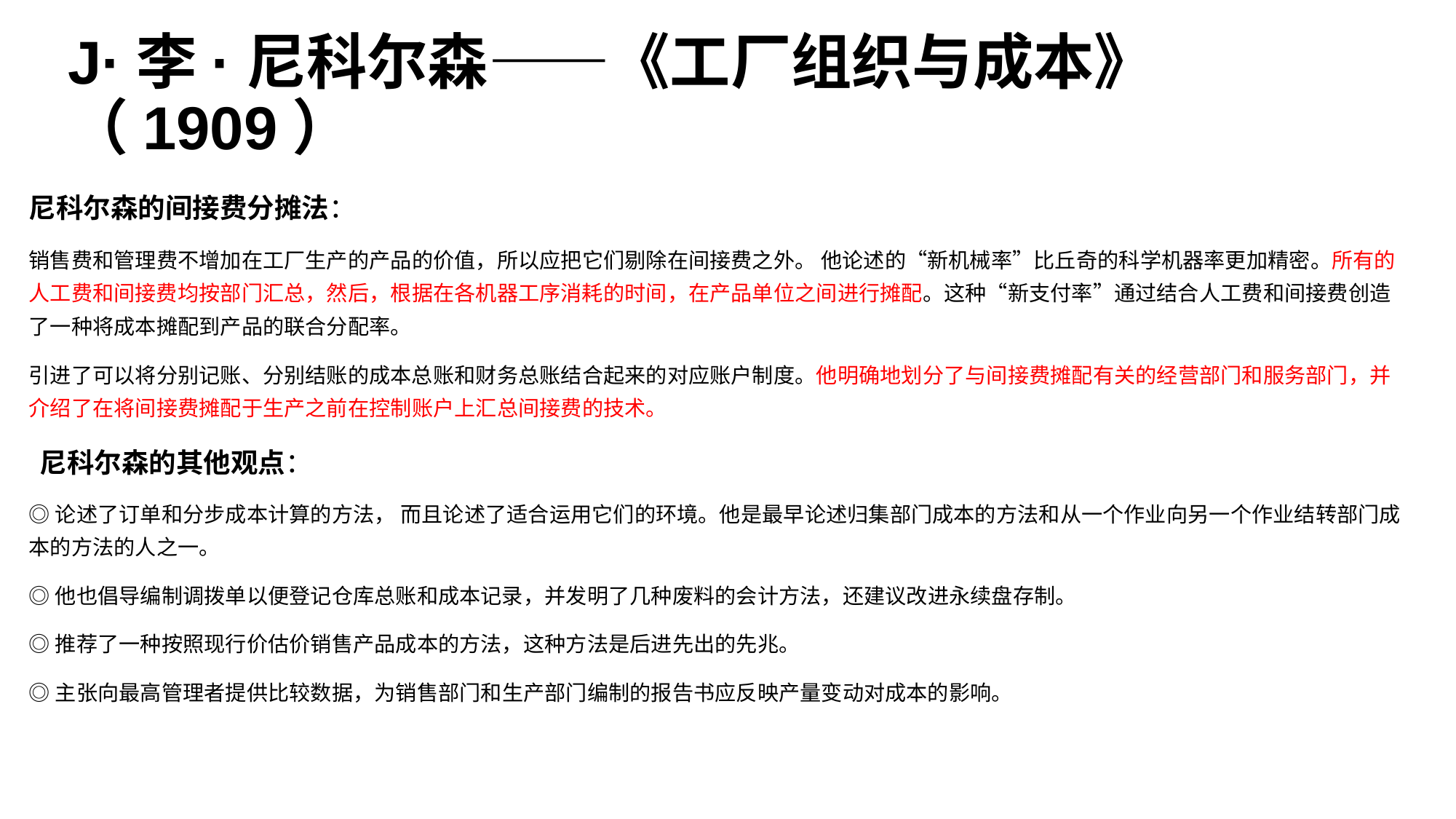

# J·李·尼科尔森——《工厂组织与成本》（1909）
尼科尔森的间接费分摊法：
销售费和管理费不增加在工厂生产的产品的价值，所以应把它们剔除在间接费之外。 他论述的“新机械率”比丘奇的科学机器率更加精密。所有的人工费和间接费均按部门汇总，然后，根据在各机器工序消耗的时间，在产品单位之间进行摊配。这种“新支付率”通过结合人工费和间接费创造了一种将成本摊配到产品的联合分配率。
引进了可以将分别记账、分别结账的成本总账和财务总账结合起来的对应账户制度。他明确地划分了与间接费摊配有关的经营部门和服务部门，并介绍了在将间接费摊配于生产之前在控制账户上汇总间接费的技术。
 尼科尔森的其他观点：
◎论述了订单和分步成本计算的方法， 而且论述了适合运用它们的环境。他是最早论述归集部门成本的方法和从一个作业向另一个作业结转部门成本的方法的人之一。
◎他也倡导编制调拨单以便登记仓库总账和成本记录，并发明了几种废料的会计方法，还建议改进永续盘存制。
◎推荐了一种按照现行价估价销售产品成本的方法，这种方法是后进先出的先兆。
◎主张向最高管理者提供比较数据，为销售部门和生产部门编制的报告书应反映产量变动对成本的影响。